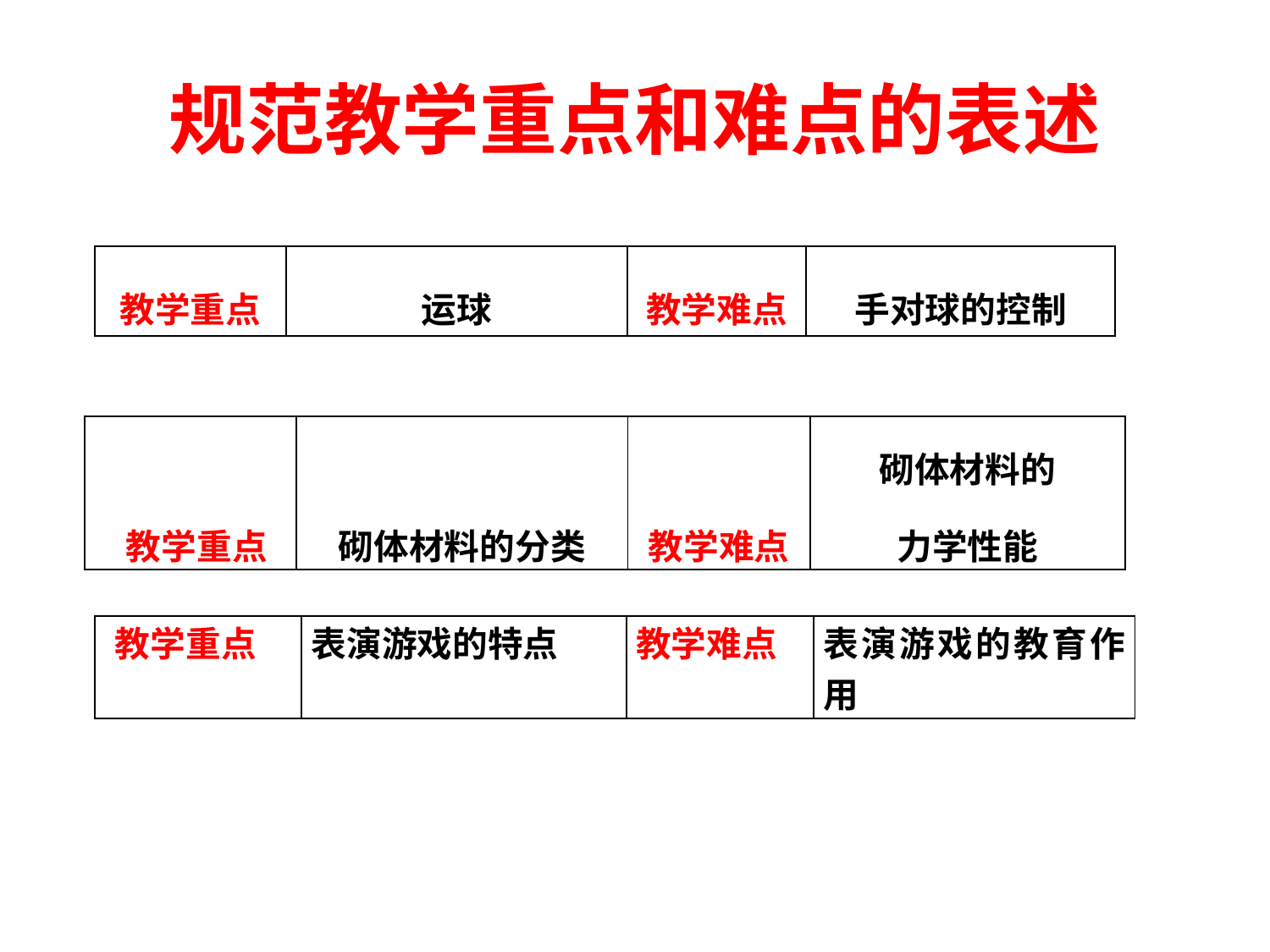

# 规范教学重点和难点的表述
| 教学重点 | 运球 | 教学难点 | 手对球的控制 |
| --- | --- | --- | --- |
| 教学重点 | 砌体材料的分类 | 教学难点 | 砌体材料的 力学性能 |
| --- | --- | --- | --- |
| 教学重点 | 表演游戏的特点 | 教学难点 | 表演游戏的教育作用 |
| --- | --- | --- | --- |